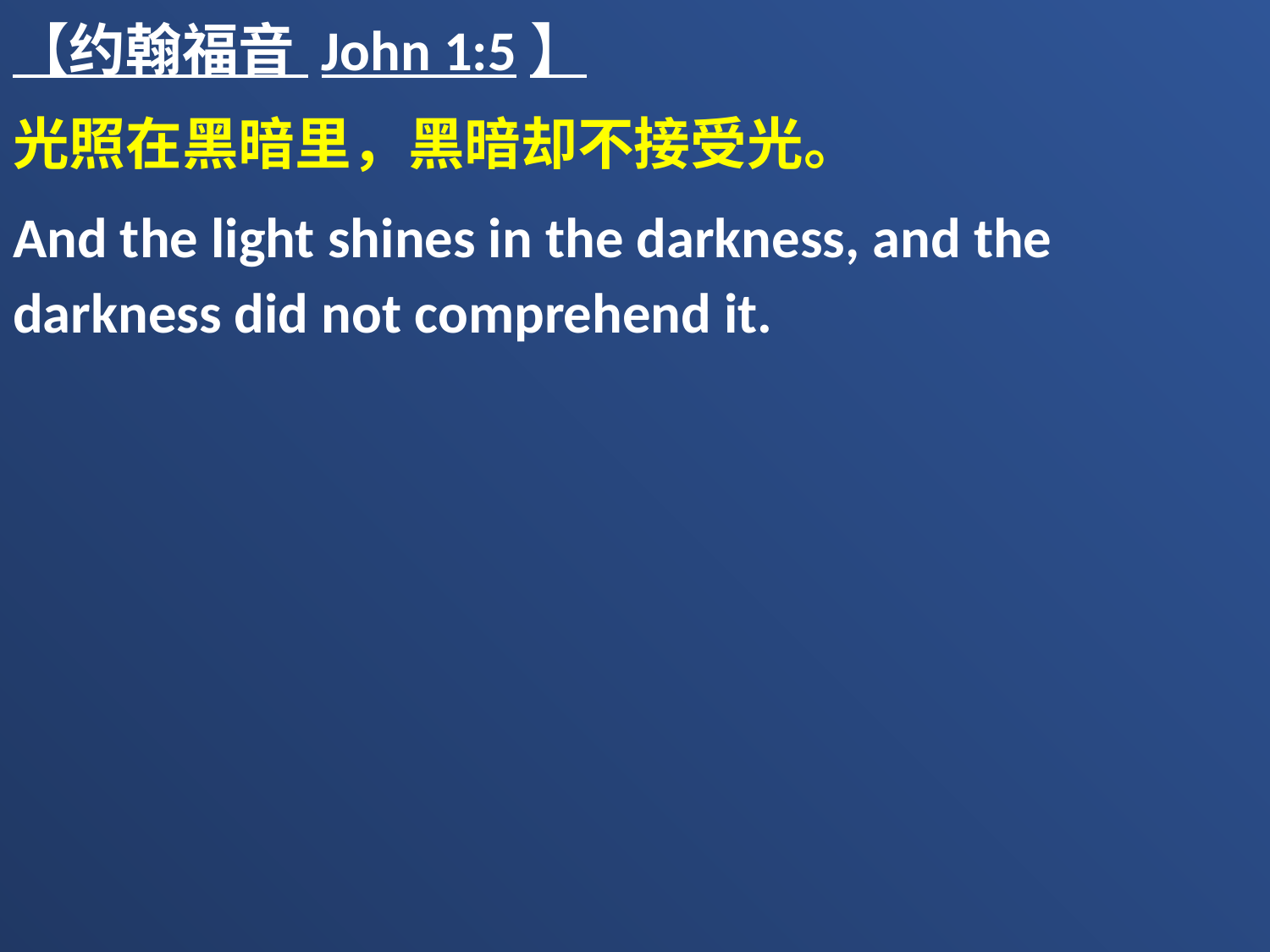

【约翰福音 John 1:5】
光照在黑暗里，黑暗却不接受光。
And the light shines in the darkness, and the darkness did not comprehend it.